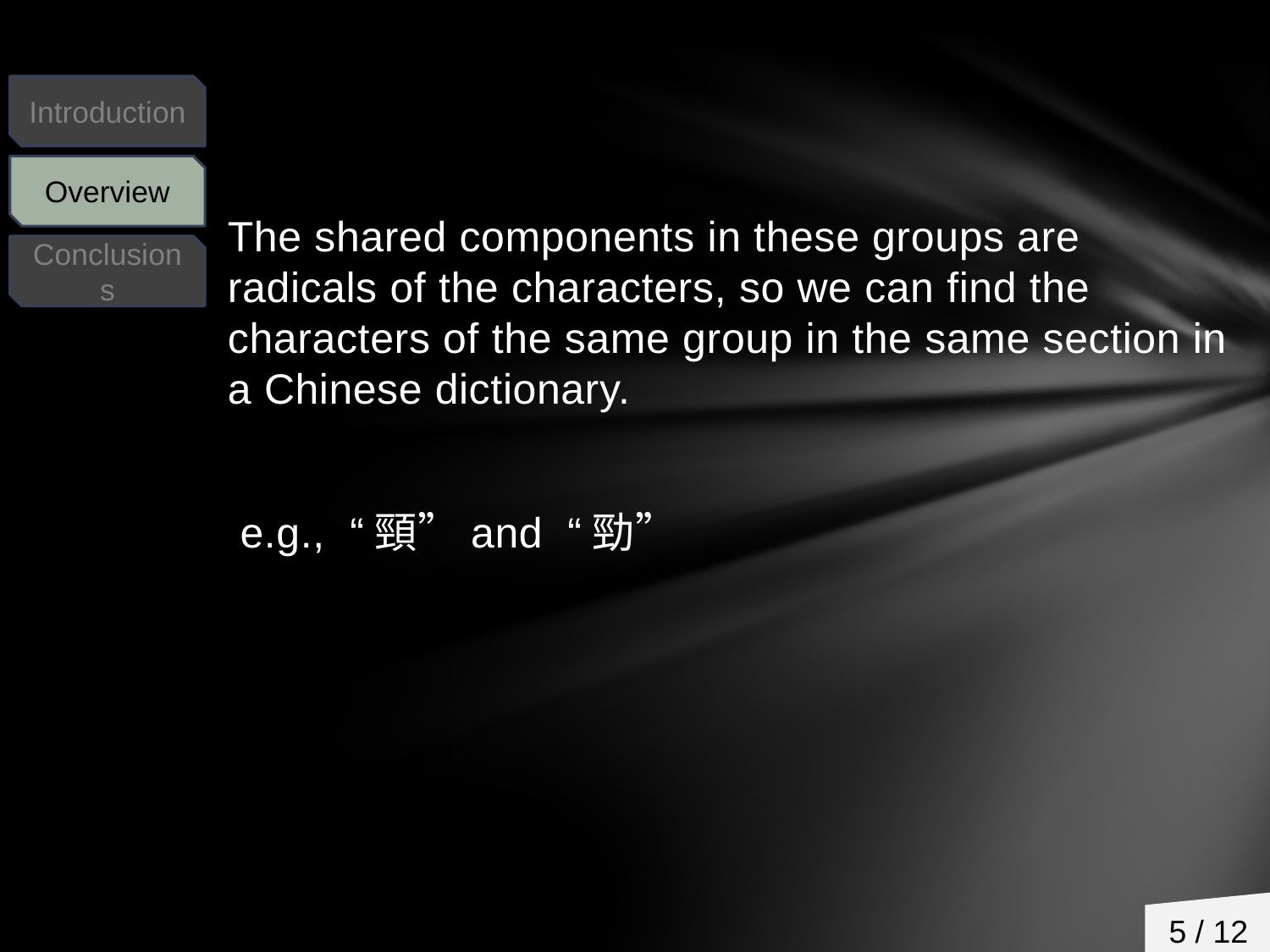

Introduction
Overview
The shared components in these groups are radicals of the characters, so we can find the characters of the same group in the same section in a Chinese dictionary.

 e.g.,  “頸”and  “勁”
Conclusions
5 / 12